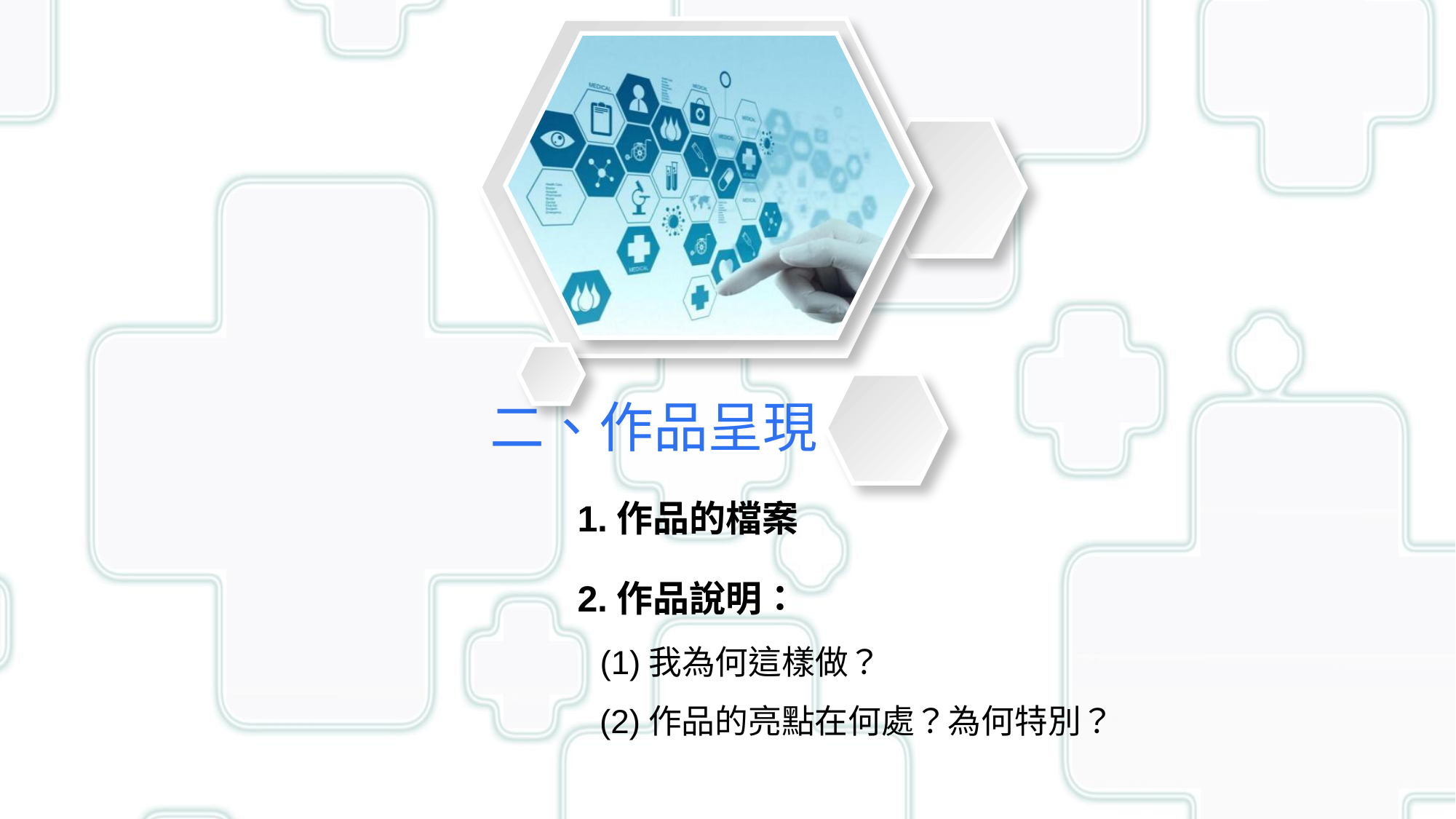

二、作品呈現
1.作品的檔案

2.作品說明：

(1)我為何這樣做？
(2)作品的亮點在何處？為何特別？